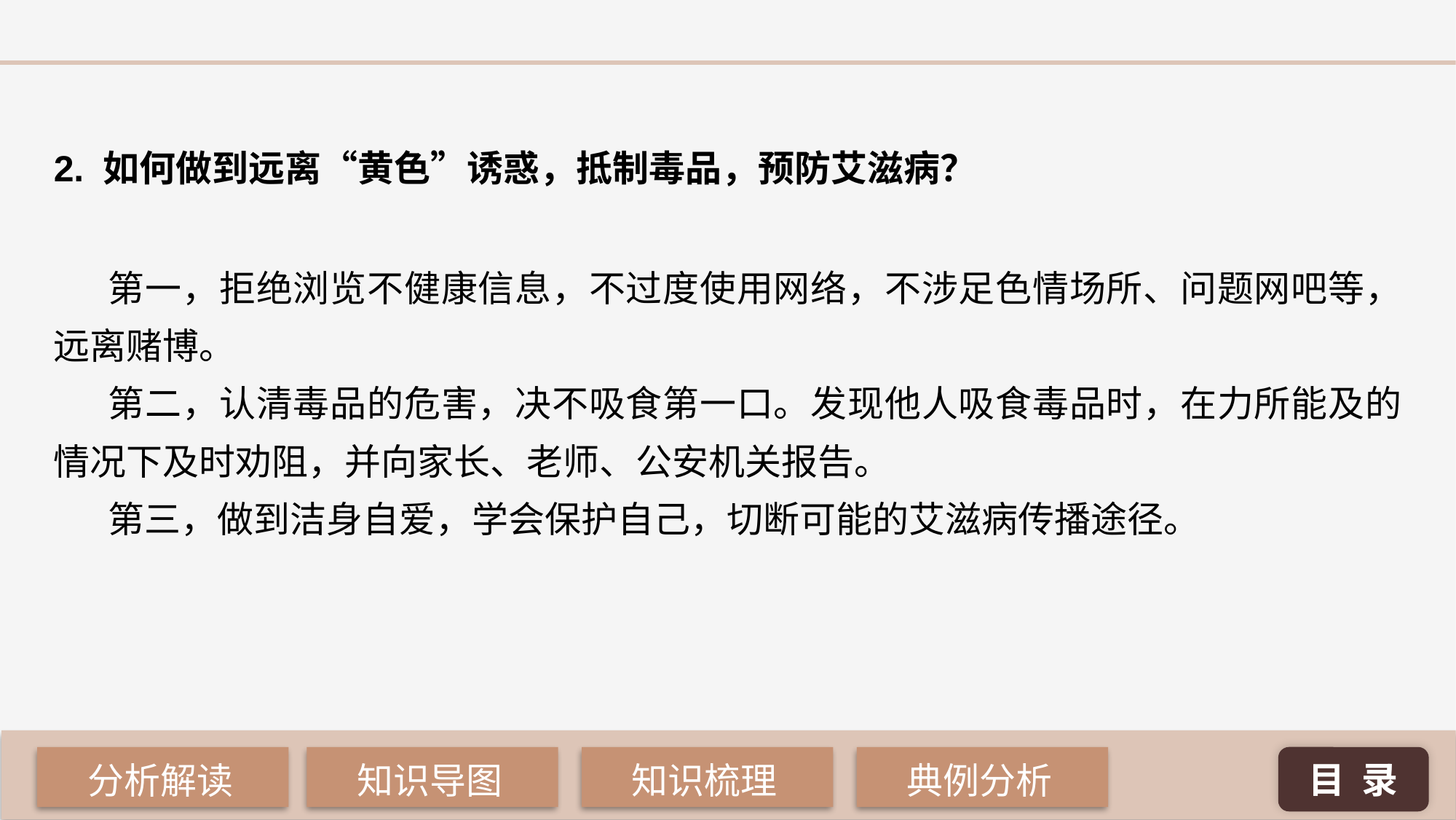

2. 如何做到远离“黄色”诱惑，抵制毒品，预防艾滋病？
第一，拒绝浏览不健康信息，不过度使用网络，不涉足色情场所、问题网吧等，远离赌博。
第二，认清毒品的危害，决不吸食第一口。发现他人吸食毒品时，在力所能及的情况下及时劝阻，并向家长、老师、公安机关报告。
第三，做到洁身自爱，学会保护自己，切断可能的艾滋病传播途径。